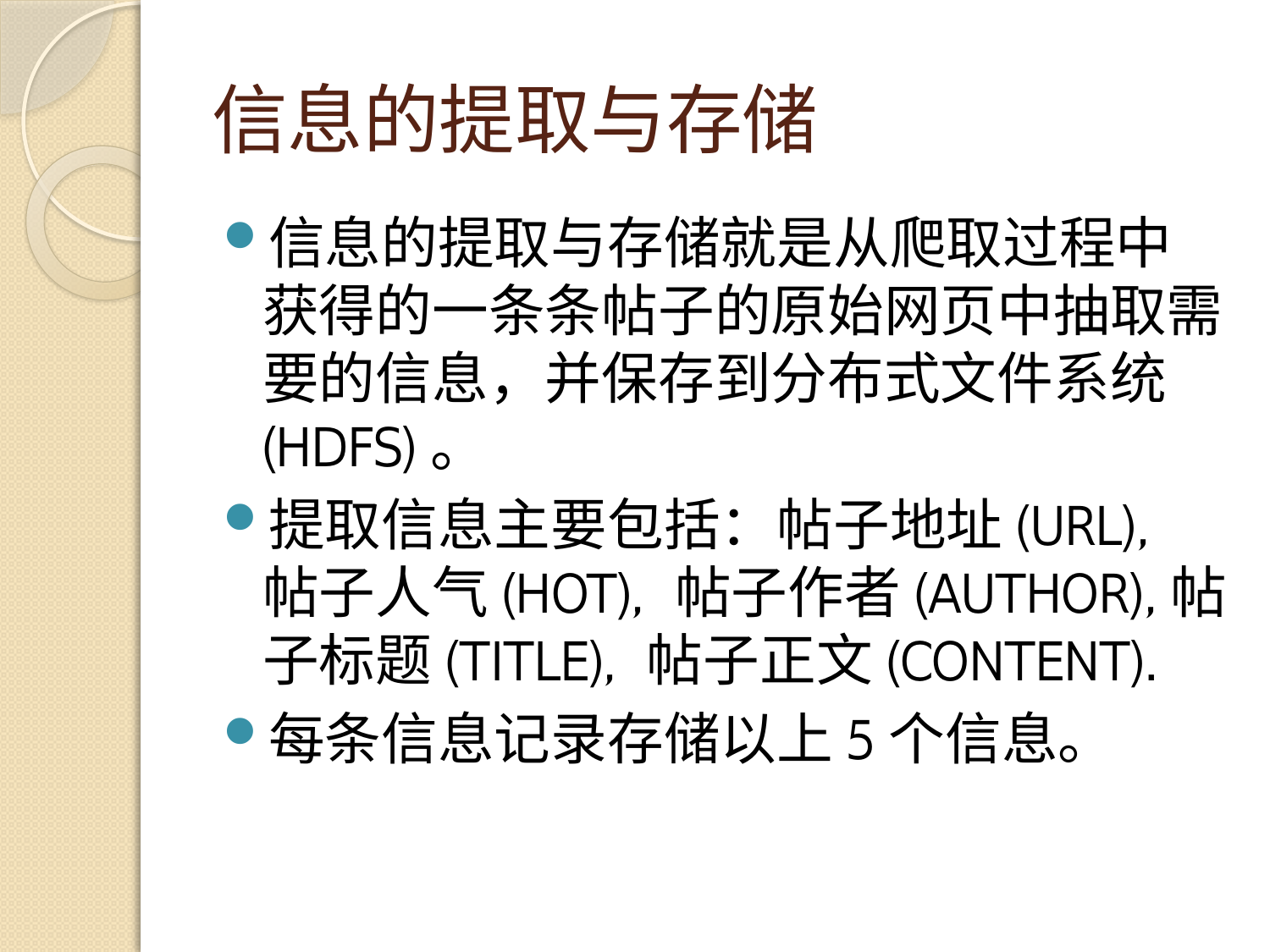

# 信息的提取与存储
信息的提取与存储就是从爬取过程中获得的一条条帖子的原始网页中抽取需要的信息，并保存到分布式文件系统(HDFS)。
提取信息主要包括：帖子地址(URL), 帖子人气(HOT), 帖子作者(AUTHOR),帖子标题(TITLE), 帖子正文(CONTENT).
每条信息记录存储以上5个信息。